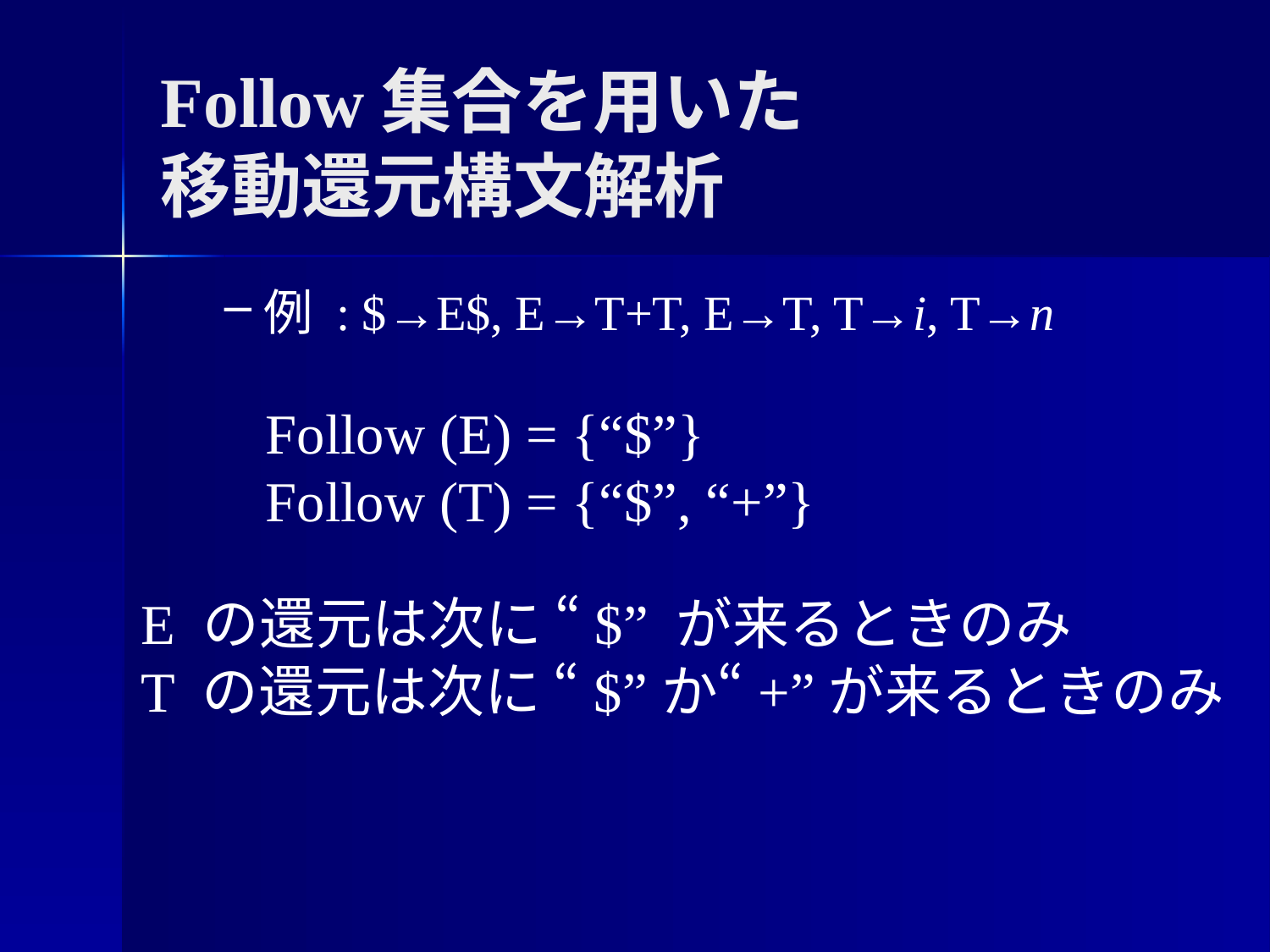

# Follow集合を用いた 移動還元構文解析
例 : $→E$, E→T+T, E→T, T→i, T→n
Follow (E) = {“$”}
Follow (T) = {“$”, “+”}
E の還元は次に “$” が来るときのみ
T の還元は次に “$”か“+”が来るときのみ